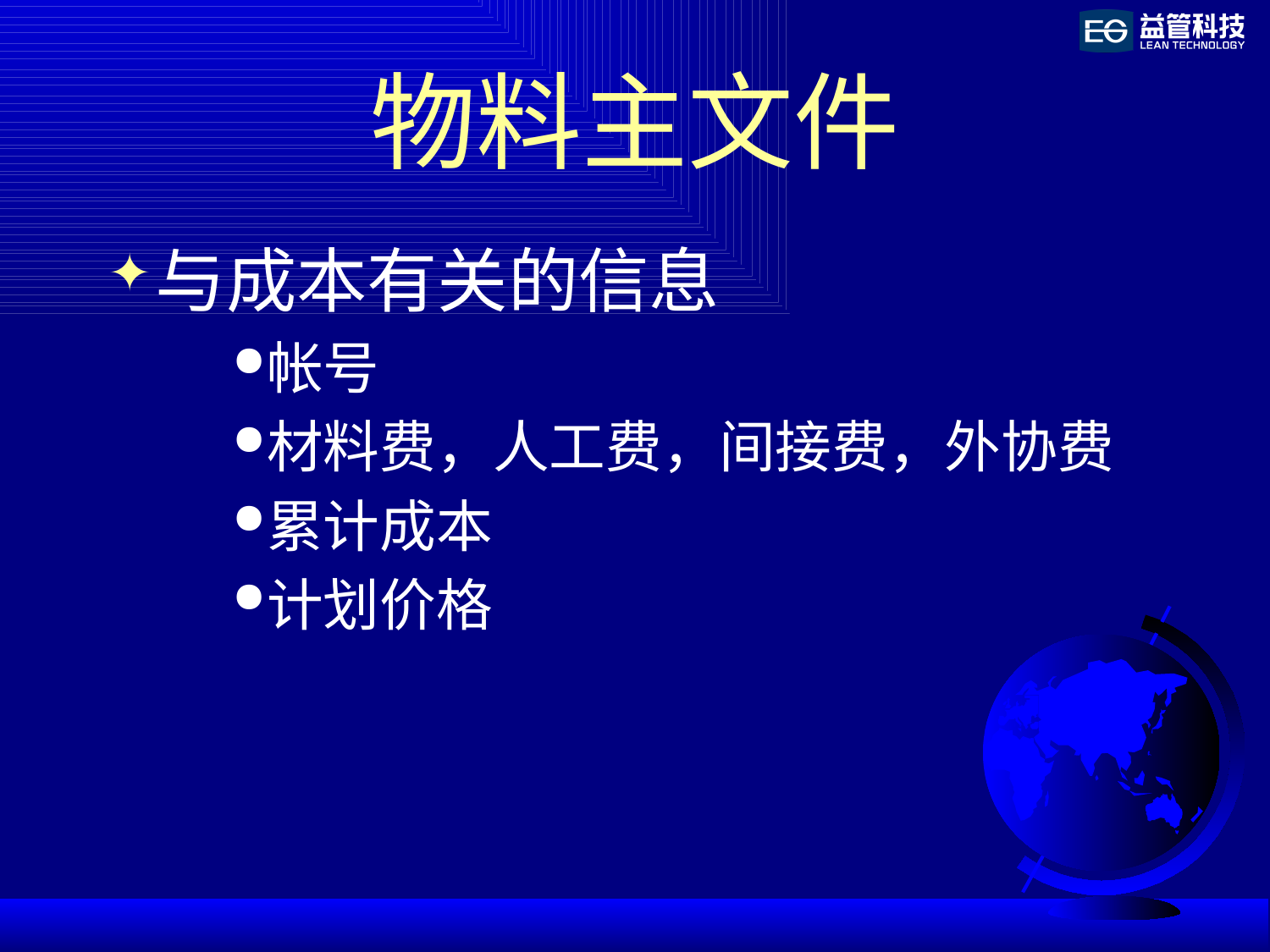

# 物料主文件
与成本有关的信息
帐号
材料费，人工费，间接费，外协费
累计成本
计划价格
8